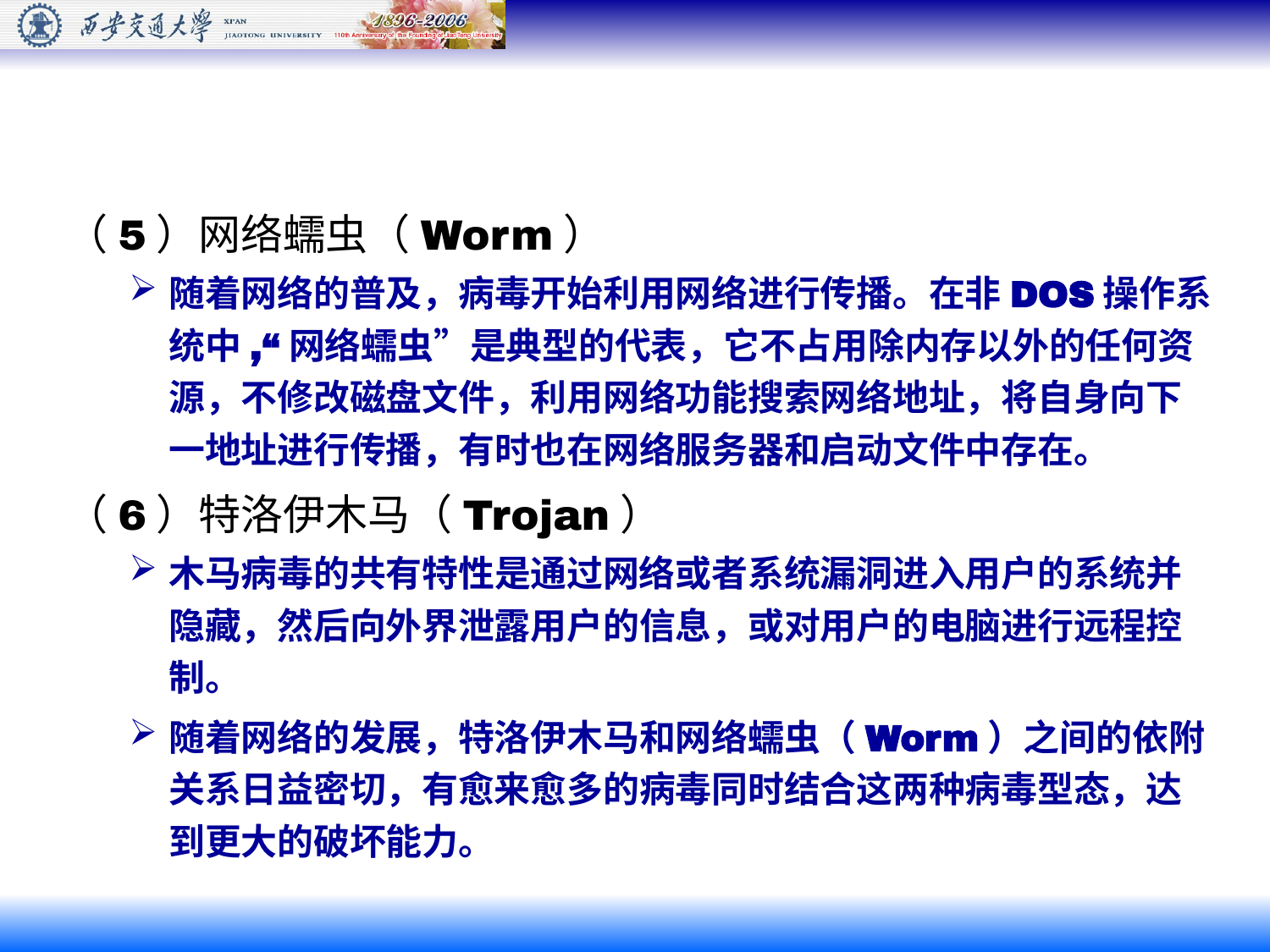

#
（5）网络蠕虫（Worm）
随着网络的普及，病毒开始利用网络进行传播。在非DOS操作系统中,“网络蠕虫”是典型的代表，它不占用除内存以外的任何资源，不修改磁盘文件，利用网络功能搜索网络地址，将自身向下一地址进行传播，有时也在网络服务器和启动文件中存在。
（6）特洛伊木马（Trojan）
木马病毒的共有特性是通过网络或者系统漏洞进入用户的系统并隐藏，然后向外界泄露用户的信息，或对用户的电脑进行远程控制。
随着网络的发展，特洛伊木马和网络蠕虫（Worm）之间的依附关系日益密切，有愈来愈多的病毒同时结合这两种病毒型态，达到更大的破坏能力。

32